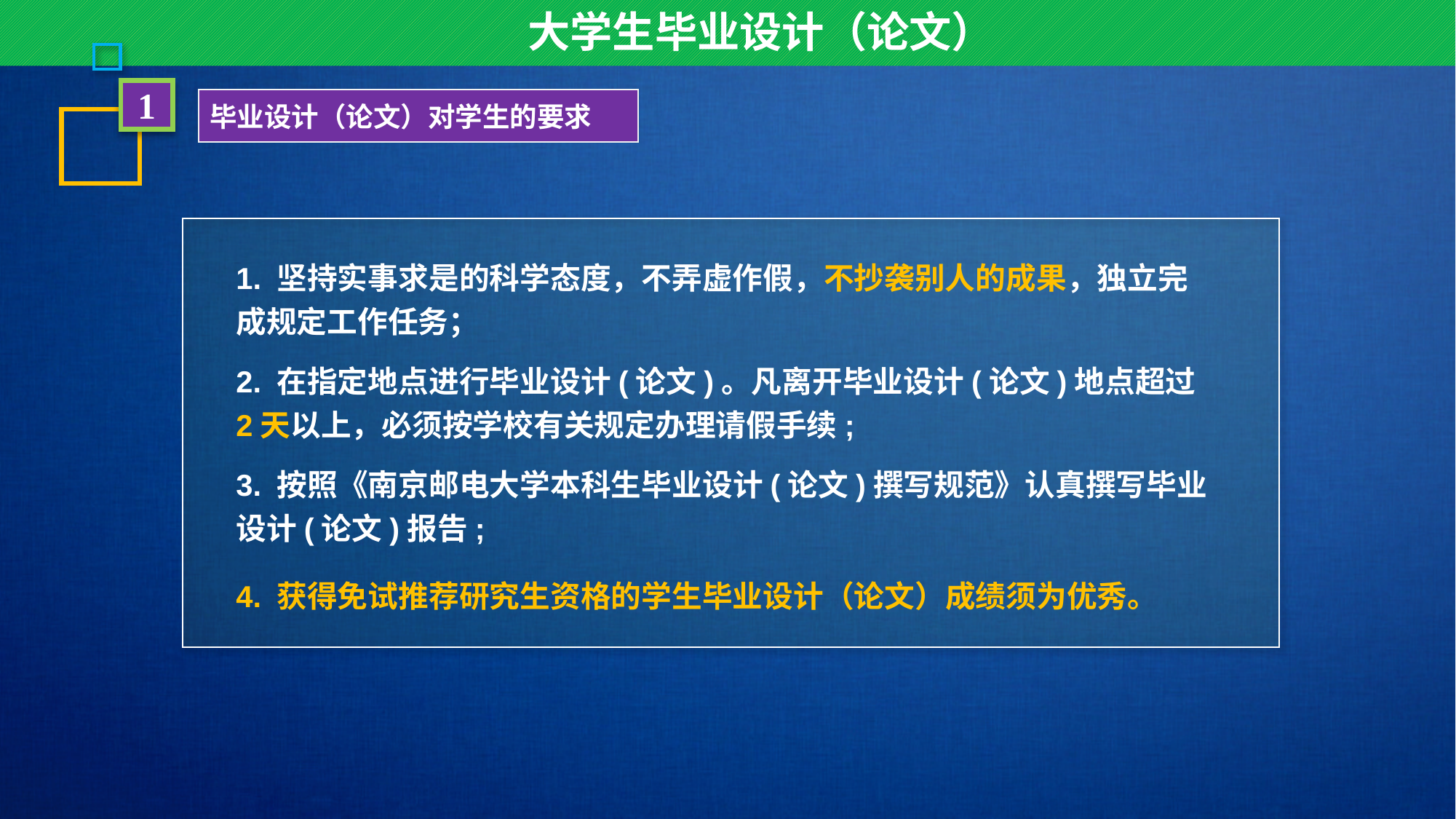

大学生毕业设计（论文）

1

毕业设计（论文）对学生的要求

1. 坚持实事求是的科学态度，不弄虚作假，不抄袭别人的成果，独立完成规定工作任务；
2. 在指定地点进行毕业设计(论文)。凡离开毕业设计(论文)地点超过2天以上，必须按学校有关规定办理请假手续;
3. 按照《南京邮电大学本科生毕业设计(论文)撰写规范》认真撰写毕业设计(论文)报告;
4. 获得免试推荐研究生资格的学生毕业设计（论文）成绩须为优秀。